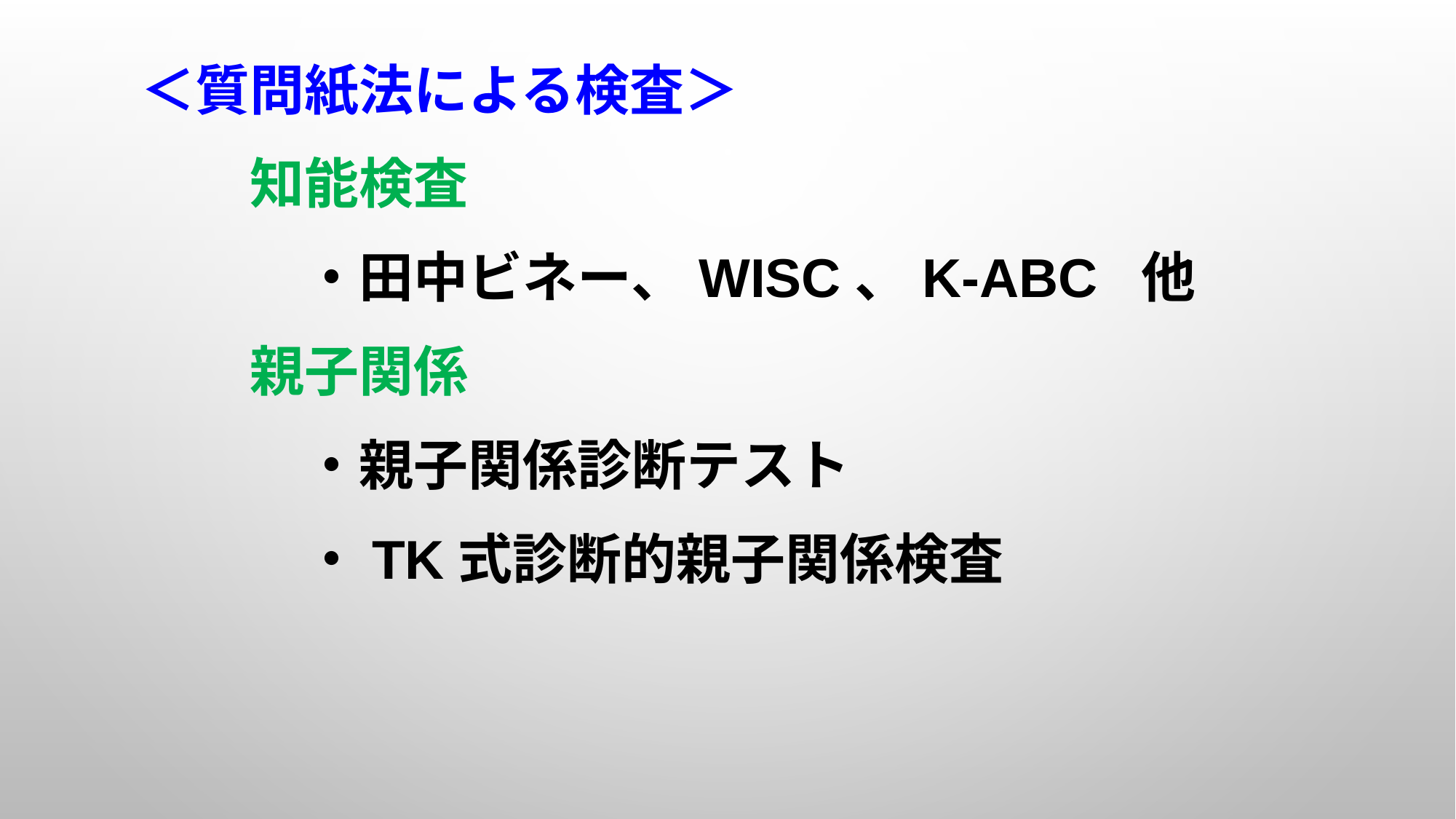

＜質問紙法による検査＞
　　知能検査
　　　・田中ビネー、WISC、K-ABC  他
　　親子関係
　　　・親子関係診断テスト
　　　・TK式診断的親子関係検査